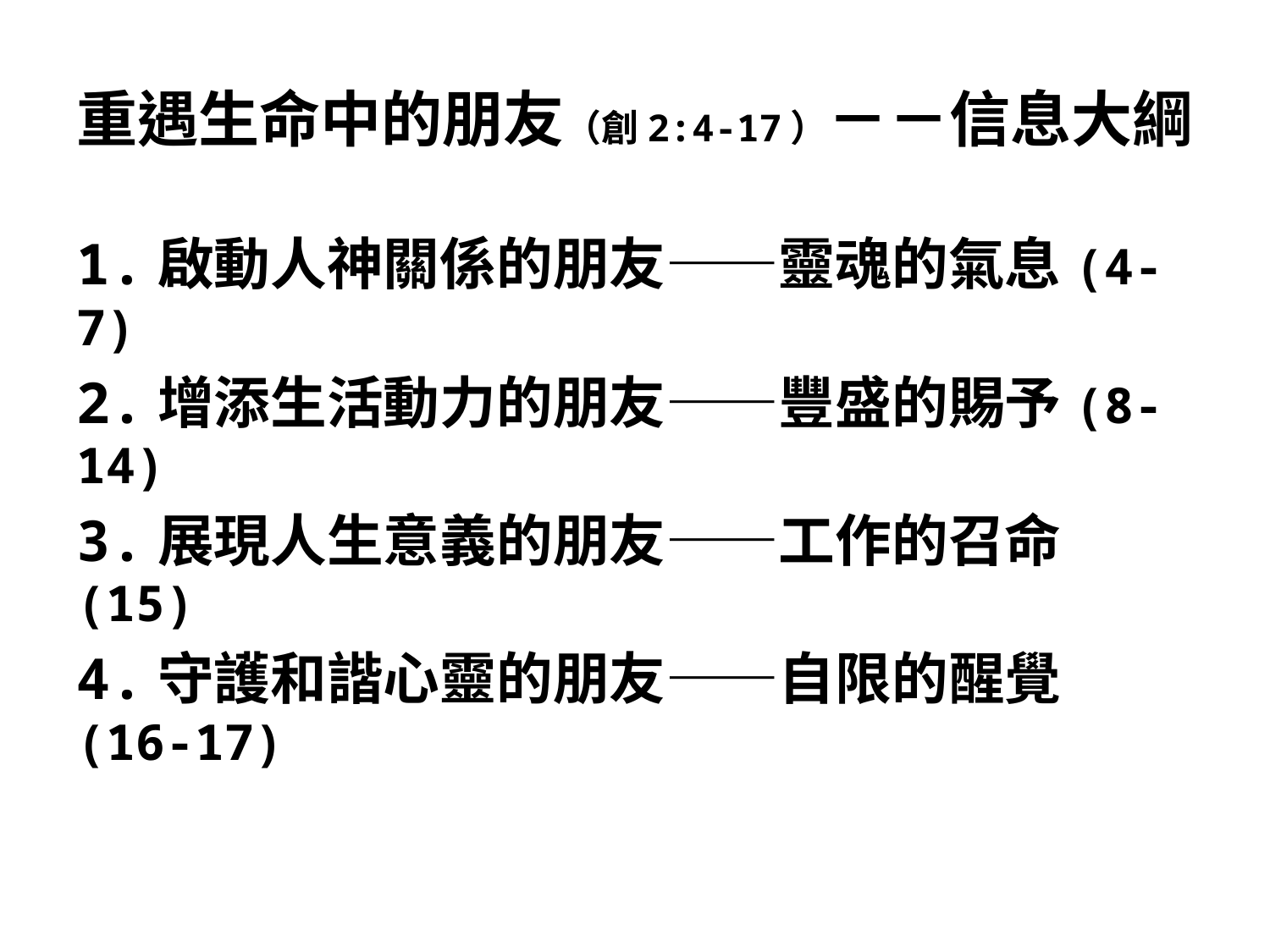

# 重遇生命中的朋友（創2:4-17）－－信息大綱
1.啟動人神關係的朋友——靈魂的氣息(4-7)
2.增添生活動力的朋友——豐盛的賜予(8-14)
3.展現人生意義的朋友——工作的召命(15)
4.守護和諧心靈的朋友——自限的醒覺(16-17)